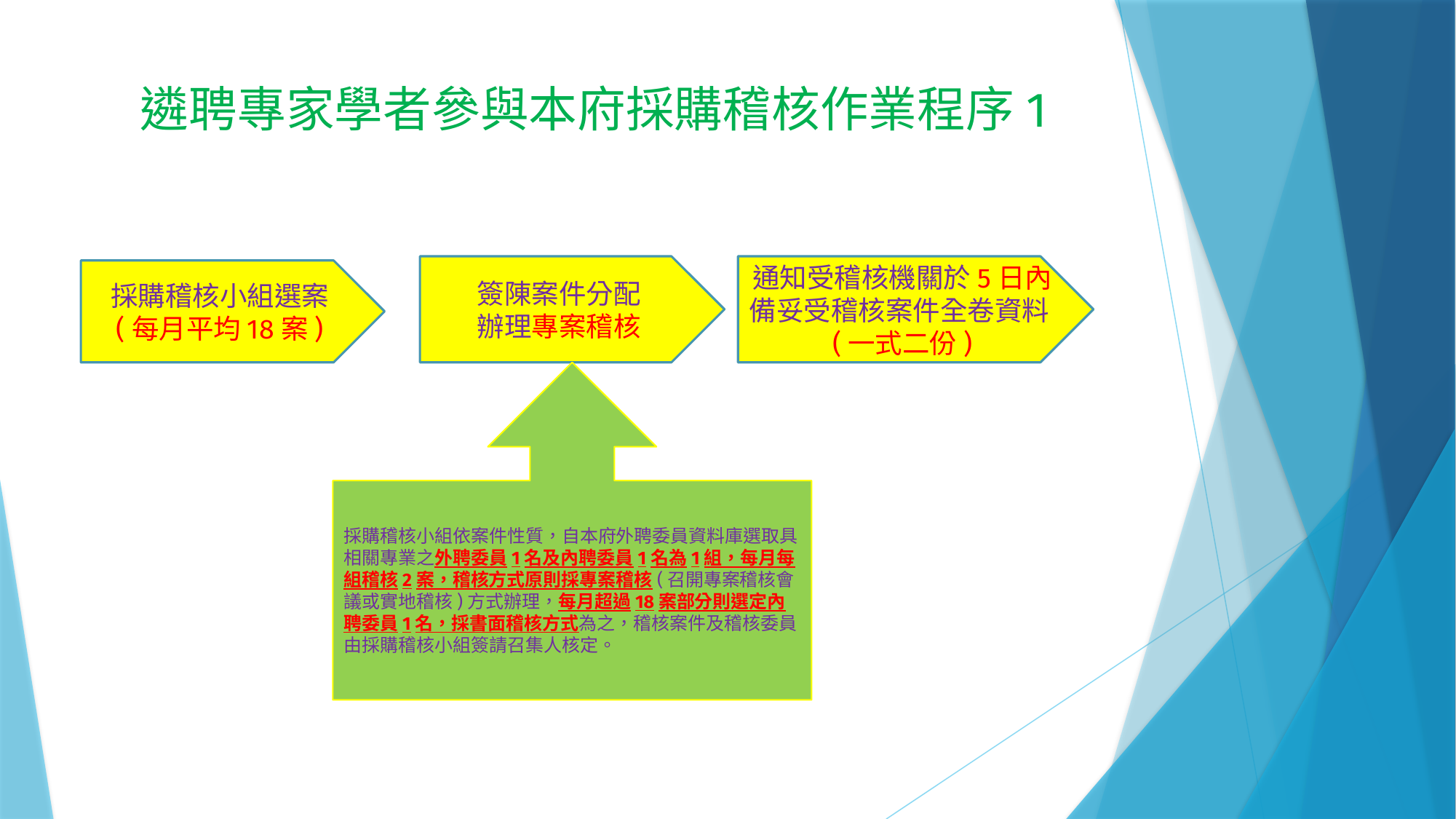

# 遴聘專家學者參與本府採購稽核作業程序1

南投縣政府採購稽核作業流程圖

簽陳案件分配
辦理專案稽核

通知受稽核機關於5日內備妥受稽核案件全卷資料(一式二份)
採購稽核小組選案
(每月平均18案)
採購稽核小組依案件性質，自本府外聘委員資料庫選取具相關專業之外聘委員1名及內聘委員1名為1組，每月每組稽核2案，稽核方式原則採專案稽核(召開專案稽核會議或實地稽核)方式辦理，每月超過18案部分則選定內聘委員1名，採書面稽核方式為之，稽核案件及稽核委員由採購稽核小組簽請召集人核定。